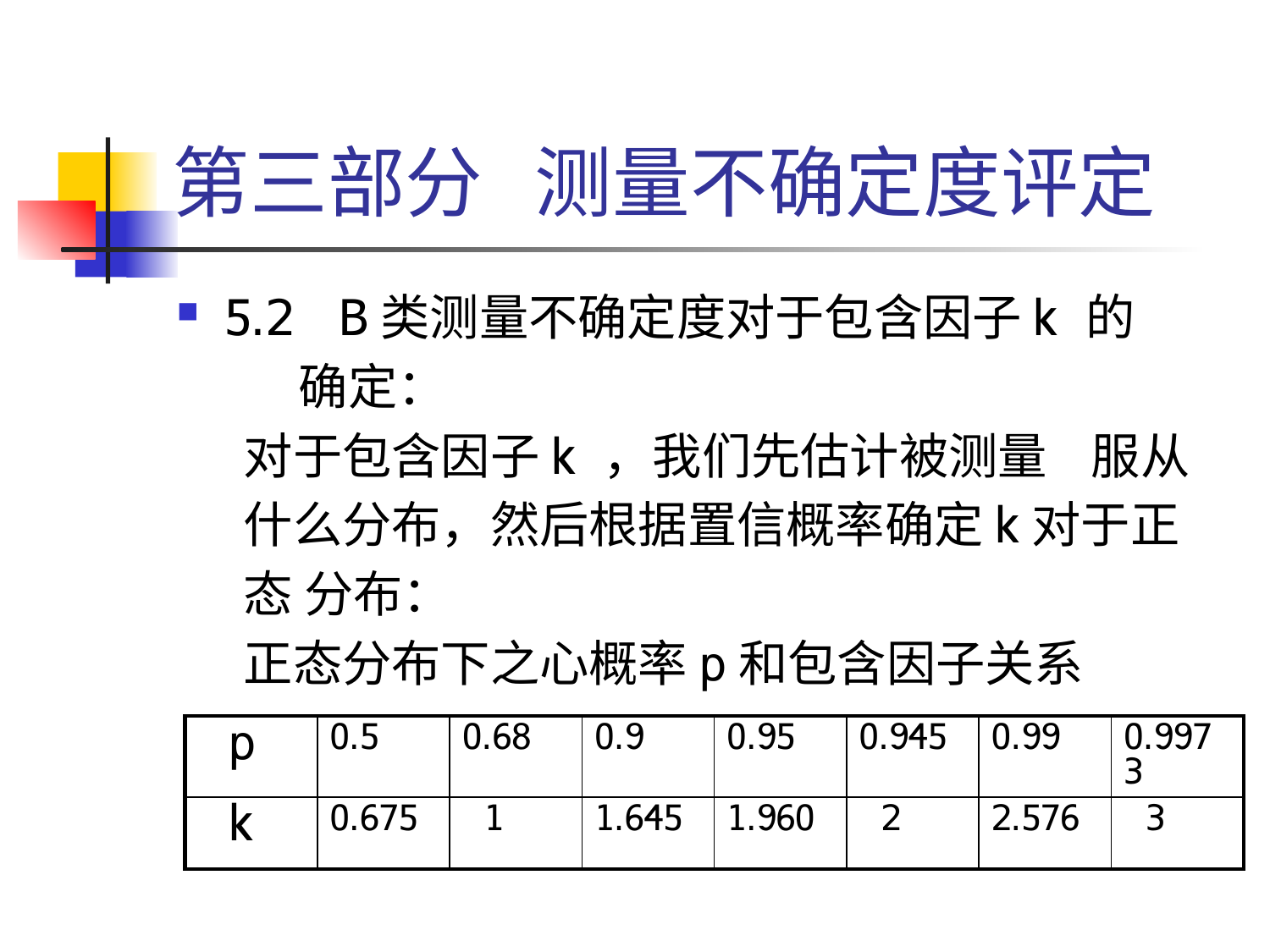

# 第三部分   测量不确定度评定
5.2   B类测量不确定度对于包含因子k 的
          确定：
     对于包含因子k ，我们先估计被测量    服从
     什么分布，然后根据置信概率确定k对于正
     态 分布：
     正态分布下之心概率p和包含因子关系

| p | 0.5 | 0.68 | 0.9 | 0.95 | 0.945 | 0.99 | 0.9973 |
| --- | --- | --- | --- | --- | --- | --- | --- |
| k | 0.675 | 1 | 1.645 | 1.960 | 2 | 2.576 | 3 |